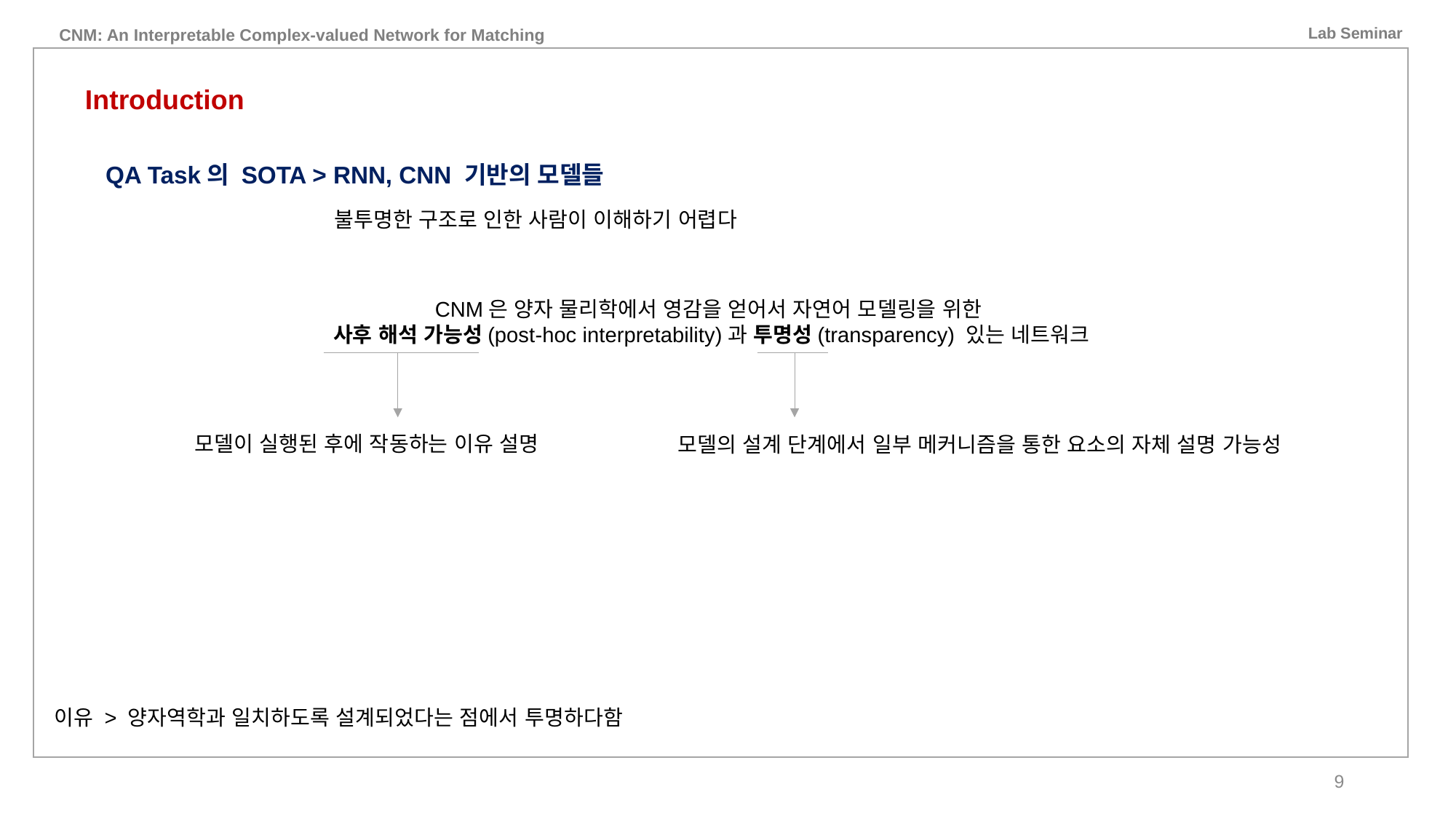

Lab Seminar
CNM: An Interpretable Complex-valued Network for Matching

Introduction
QA Task의 SOTA > RNN, CNN 기반의 모델들
불투명한 구조로 인한 사람이 이해하기 어렵다
CNM은 양자 물리학에서 영감을 얻어서 자연어 모델링을 위한
사후 해석 가능성(post-hoc interpretability)과 투명성(transparency) 있는 네트워크
모델이 실행된 후에 작동하는 이유 설명
모델의 설계 단계에서 일부 메커니즘을 통한 요소의 자체 설명 가능성
이유 > 양자역학과 일치하도록 설계되었다는 점에서 투명하다함
9